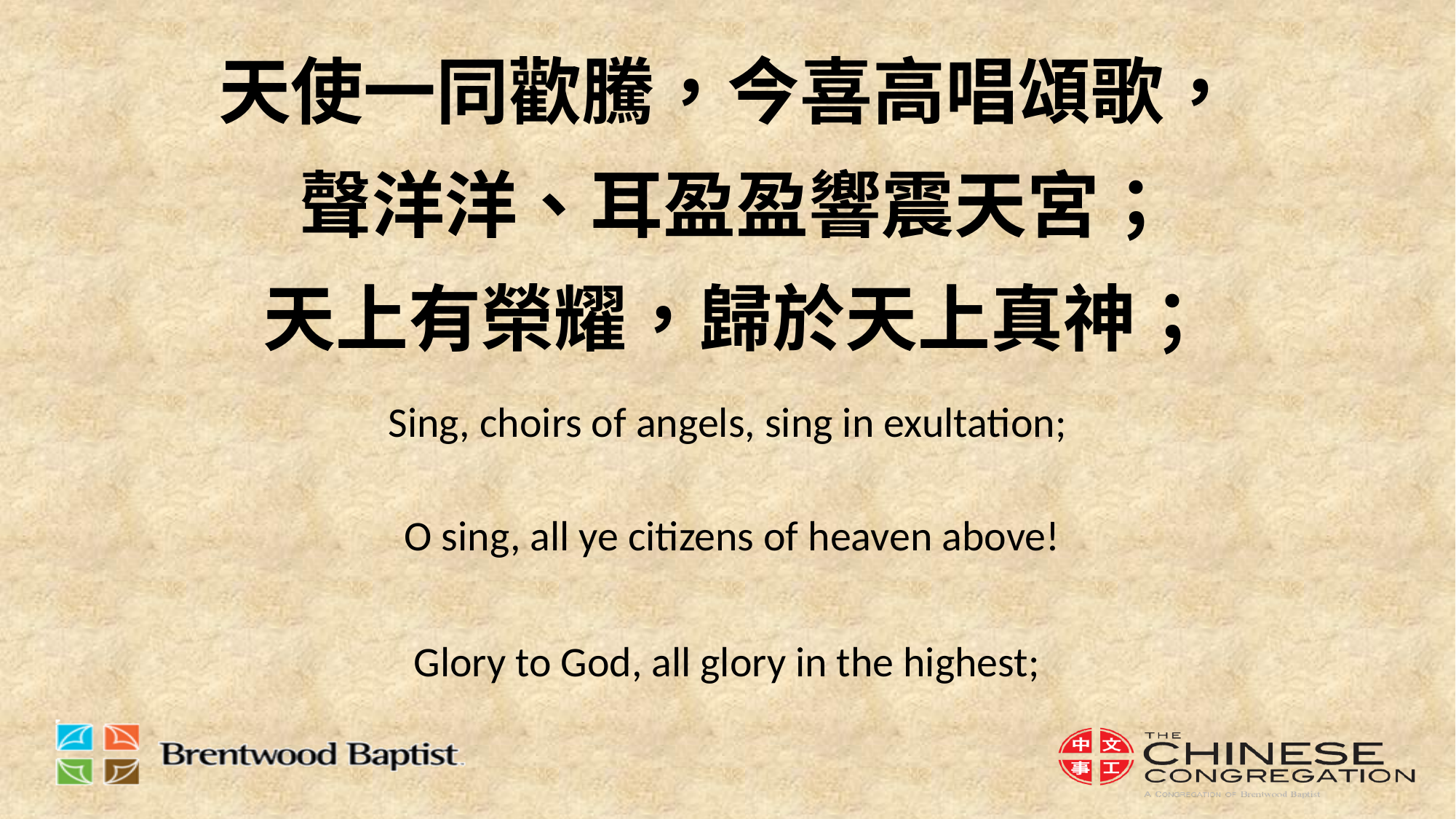

# 天使一同歡騰，今喜高唱頌歌， 聲洋洋、耳盈盈響震天宮； 天上有榮耀，歸於天上真神； Sing, choirs of angels, sing in exultation; O sing, all ye citizens of heaven above! Glory to God, all glory in the highest;